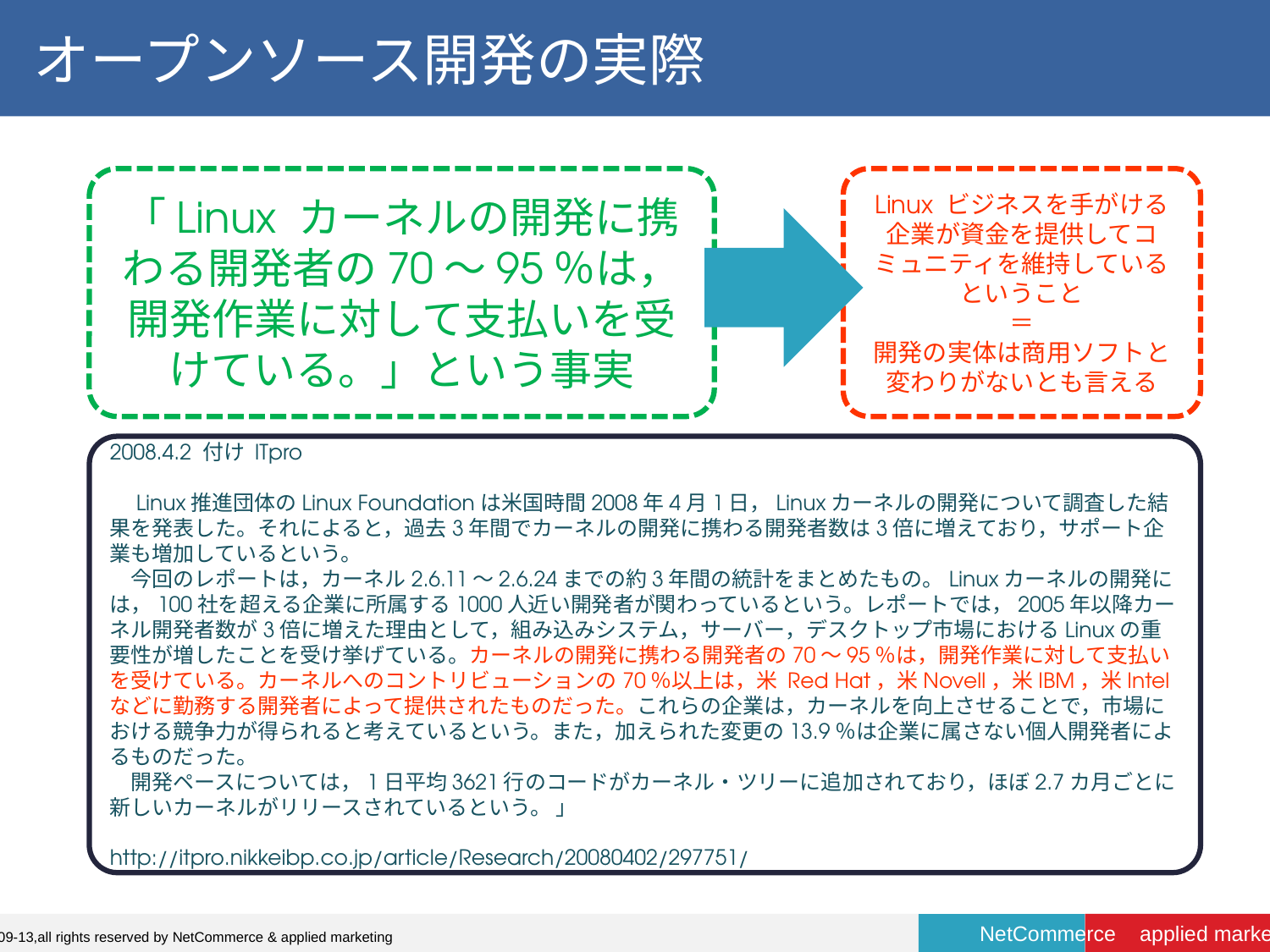

# オープンソース開発の実際
「Linux カーネルの開発に携わる開発者の70～95％は，開発作業に対して支払いを受けている。」という事実
Linux ビジネスを手がける企業が資金を提供してコミュニティを維持しているということ
＝
開発の実体は商用ソフトと変わりがないとも言える

2008.4.2 付け ITpro

　Linux推進団体のLinux Foundationは米国時間2008年4月1日，Linuxカーネルの開発について調査した結果を発表した。それによると，過去3年間でカーネルの開発に携わる開発者数は3倍に増えており，サポート企業も増加しているという。
　今回のレポートは，カーネル2.6.11～2.6.24までの約3年間の統計をまとめたもの。Linuxカーネルの開発には，100社を超える企業に所属する1000人近い開発者が関わっているという。レポートでは，2005年以降カーネル開発者数が3倍に増えた理由として，組み込みシステム，サーバー，デスクトップ市場におけるLinuxの重要性が増したことを受け挙げている。カーネルの開発に携わる開発者の70～95％は，開発作業に対して支払いを受けている。カーネルへのコントリビューションの70％以上は，米 Red Hat，米Novell，米IBM，米Intelなどに勤務する開発者によって提供されたものだった。これらの企業は，カーネルを向上させることで，市場における競争力が得られると考えているという。また，加えられた変更の13.9％は企業に属さない個人開発者によるものだった。
　開発ペースについては，1日平均3621行のコードがカーネル・ツリーに追加されており，ほぼ2.7カ月ごとに新しいカーネルがリリースされているという。 」

http://itpro.nikkeibp.co.jp/article/Research/20080402/297751/